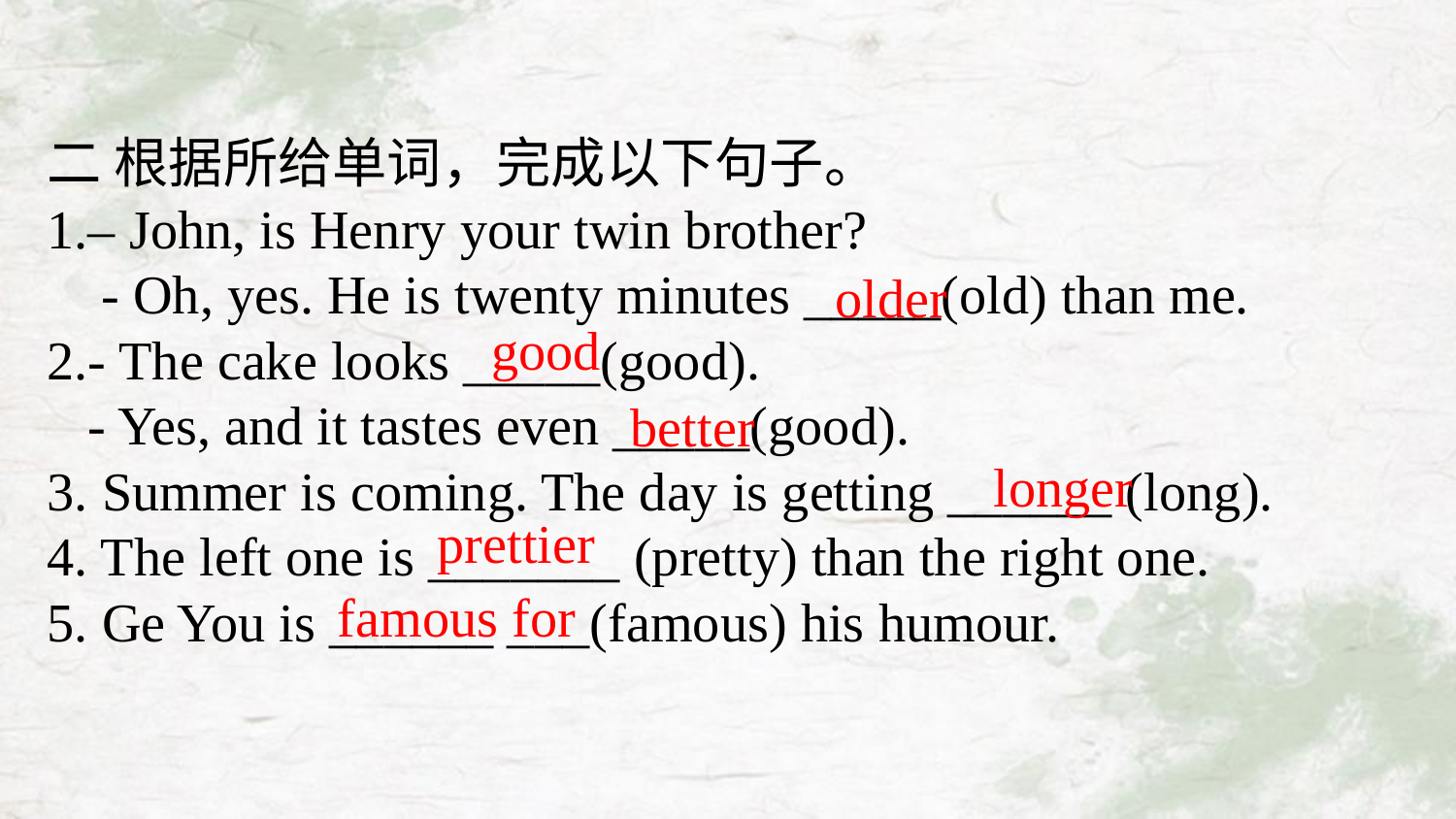

二 根据所给单词，完成以下句子。
– John, is Henry your twin brother?
    - Oh, yes. He is twenty minutes _____(old) than me.
2.- The cake looks _____(good).
   - Yes, and it tastes even _____(good).
3. Summer is coming. The day is getting ______ (long).
4. The left one is _______ (pretty) than the right one.
5. Ge You is ______ ___(famous) his humour.
older
good
better
longer
prettier
famous for